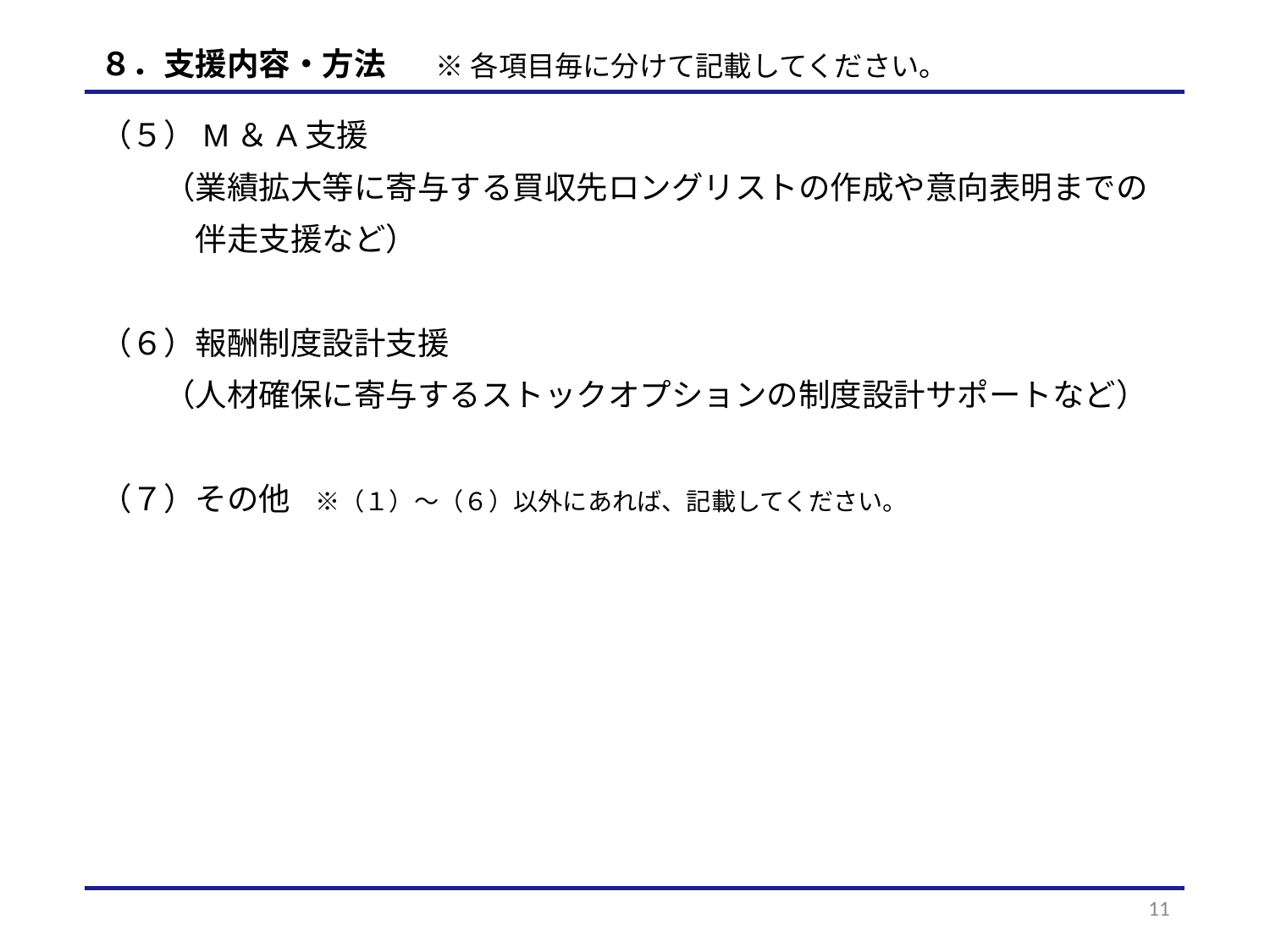

# ８．支援内容・方法
※各項目毎に分けて記載してください。
（５）M＆A支援
　　（業績拡大等に寄与する買収先ロングリストの作成や意向表明までの
　　　伴走支援など）

（６）報酬制度設計支援
　　（人材確保に寄与するストックオプションの制度設計サポートなど）

（７）その他　※（１）～（６）以外にあれば、記載してください。

11